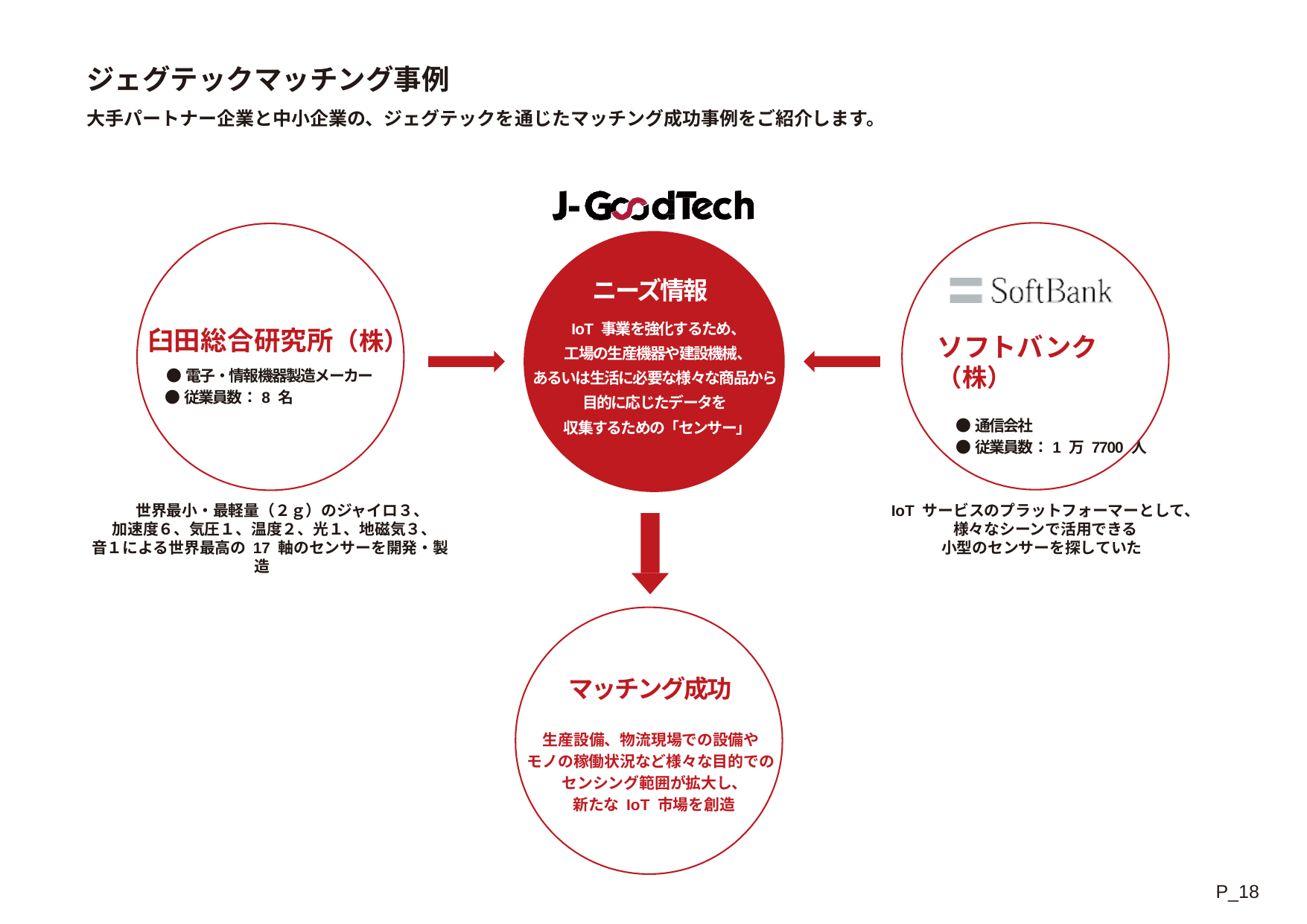

ジェグテックマッチング事例
大手パートナー企業と中小企業の、ジェグテックを通じたマッチング成功事例をご紹介します。

ニーズ情報
IoT 事業を強化するため、 工場の生産機器や建設機械、
あるいは生活に必要な様々な商品から 目的に応じたデータを
収集するための「センサー」

臼田総合研究所（株）
●電子・情報機器製造メーカー
●従業員数：8 名
ソフトバンク（株）
●通信会社
●従業員数：1 万 7700 人

世界最小・最軽量（２ｇ）のジャイロ３、
加速度６、気圧１、温度２、光１、地磁気３、
音１による世界最高の 17 軸のセンサーを開発・製造
IoT サービスのプラットフォーマーとして、 様々なシーンで活用できる
小型のセンサーを探していた

マッチング成功
生産設備、物流現場での設備や モノの稼働状況など様々な目的での
センシング範囲が拡大し、 新たな IoT 市場を創造
P_18